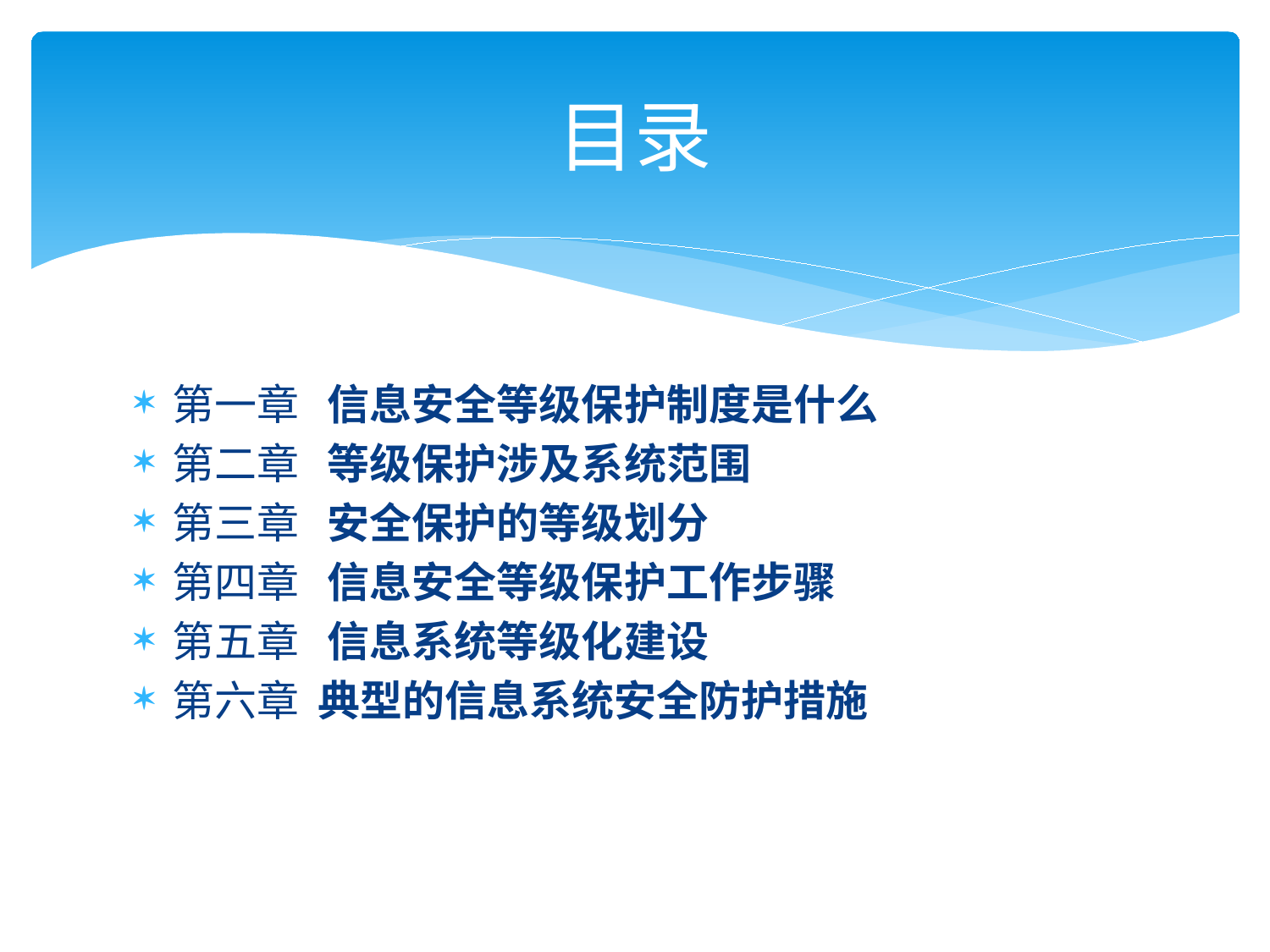

# 目录
第一章   信息安全等级保护制度是什么
第二章   等级保护涉及系统范围
第三章   安全保护的等级划分
第四章   信息安全等级保护工作步骤
第五章   信息系统等级化建设
第六章  典型的信息系统安全防护措施